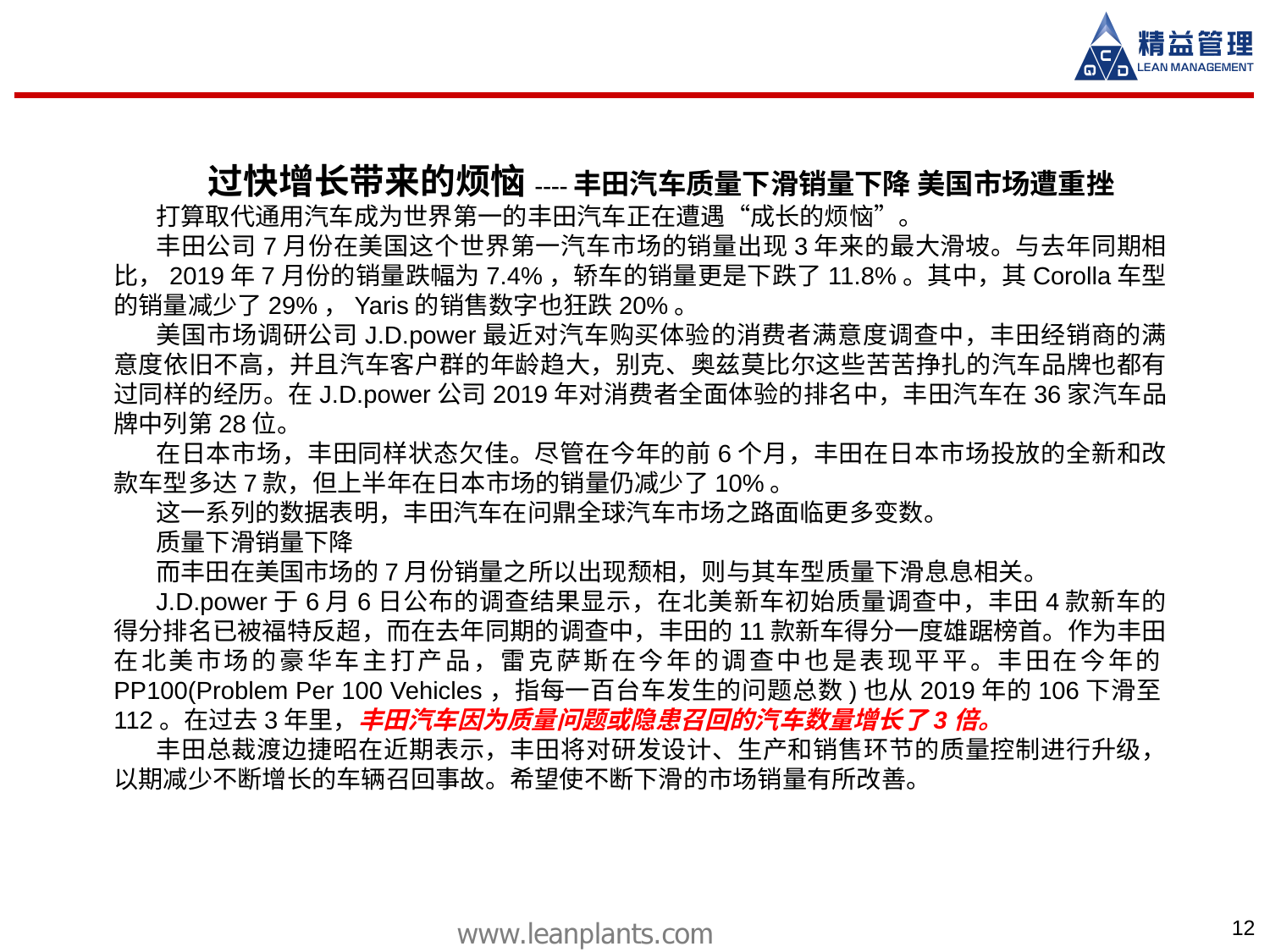

过快增长带来的烦恼----丰田汽车质量下滑销量下降 美国市场遭重挫
打算取代通用汽车成为世界第一的丰田汽车正在遭遇“成长的烦恼”。
丰田公司7月份在美国这个世界第一汽车市场的销量出现3年来的最大滑坡。与去年同期相比，2019年7月份的销量跌幅为7.4%，轿车的销量更是下跌了11.8%。其中，其Corolla车型的销量减少了29%，Yaris的销售数字也狂跌20%。
美国市场调研公司J.D.power最近对汽车购买体验的消费者满意度调查中，丰田经销商的满意度依旧不高，并且汽车客户群的年龄趋大，别克、奥兹莫比尔这些苦苦挣扎的汽车品牌也都有过同样的经历。在J.D.power公司2019年对消费者全面体验的排名中，丰田汽车在36家汽车品牌中列第28位。
在日本市场，丰田同样状态欠佳。尽管在今年的前6个月，丰田在日本市场投放的全新和改款车型多达7款，但上半年在日本市场的销量仍减少了10%。
这一系列的数据表明，丰田汽车在问鼎全球汽车市场之路面临更多变数。
质量下滑销量下降
而丰田在美国市场的7月份销量之所以出现颓相，则与其车型质量下滑息息相关。
J.D.power于6月6日公布的调查结果显示，在北美新车初始质量调查中，丰田4款新车的得分排名已被福特反超，而在去年同期的调查中，丰田的11款新车得分一度雄踞榜首。作为丰田在北美市场的豪华车主打产品，雷克萨斯在今年的调查中也是表现平平。丰田在今年的PP100(Problem Per 100 Vehicles，指每一百台车发生的问题总数)也从2019年的106下滑至112。在过去3年里，丰田汽车因为质量问题或隐患召回的汽车数量增长了3倍。
丰田总裁渡边捷昭在近期表示，丰田将对研发设计、生产和销售环节的质量控制进行升级，以期减少不断增长的车辆召回事故。希望使不断下滑的市场销量有所改善。